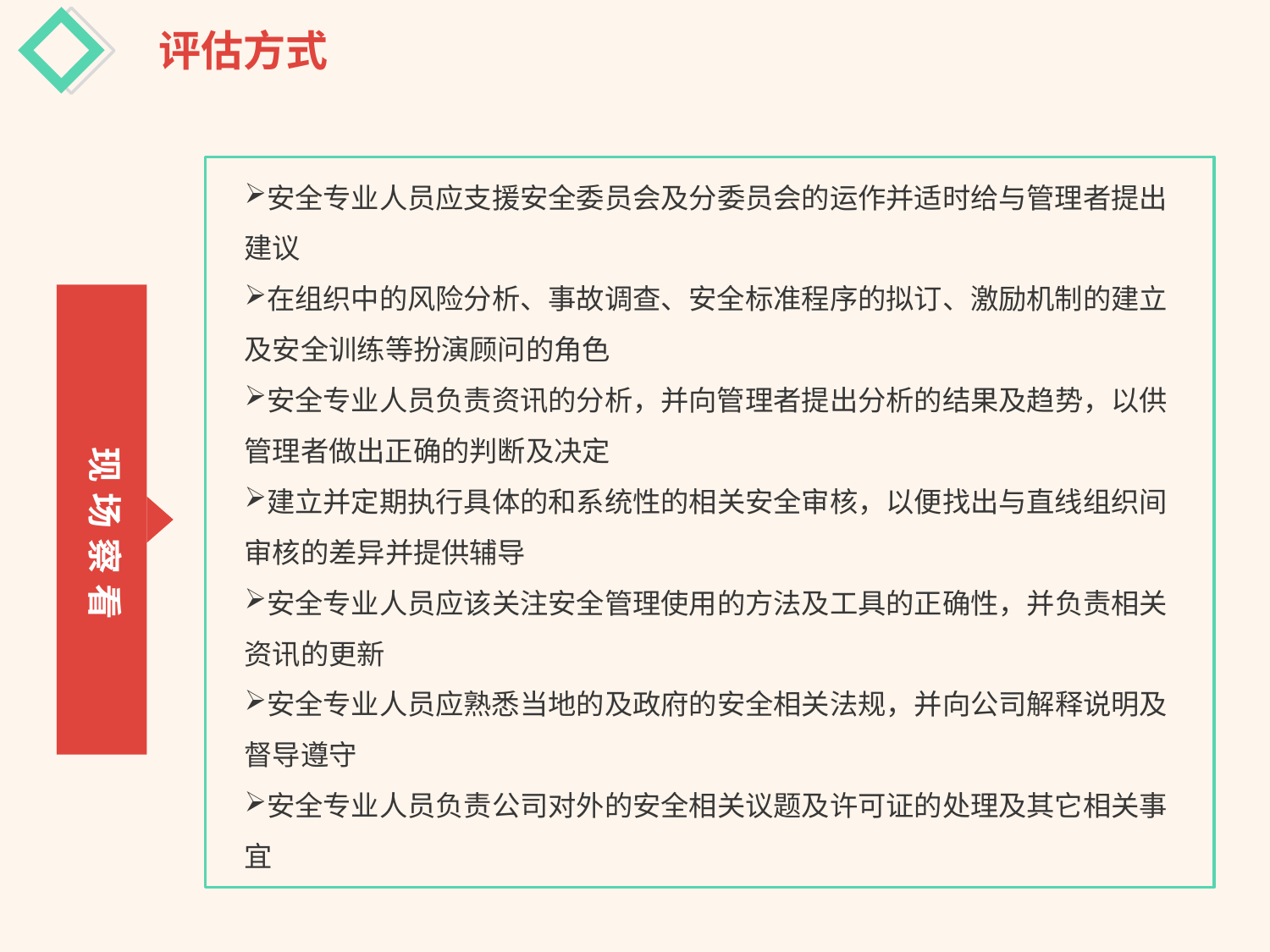

评估方式

安全专业人员应支援安全委员会及分委员会的运作并适时给与管理者提出建议
在组织中的风险分析、事故调查、安全标准程序的拟订、激励机制的建立及安全训练等扮演顾问的角色
安全专业人员负责资讯的分析，并向管理者提出分析的结果及趋势，以供管理者做出正确的判断及决定
建立并定期执行具体的和系统性的相关安全审核，以便找出与直线组织间审核的差异并提供辅导
安全专业人员应该关注安全管理使用的方法及工具的正确性，并负责相关资讯的更新
安全专业人员应熟悉当地的及政府的安全相关法规，并向公司解释说明及督导遵守
安全专业人员负责公司对外的安全相关议题及许可证的处理及其它相关事宜

现场察看